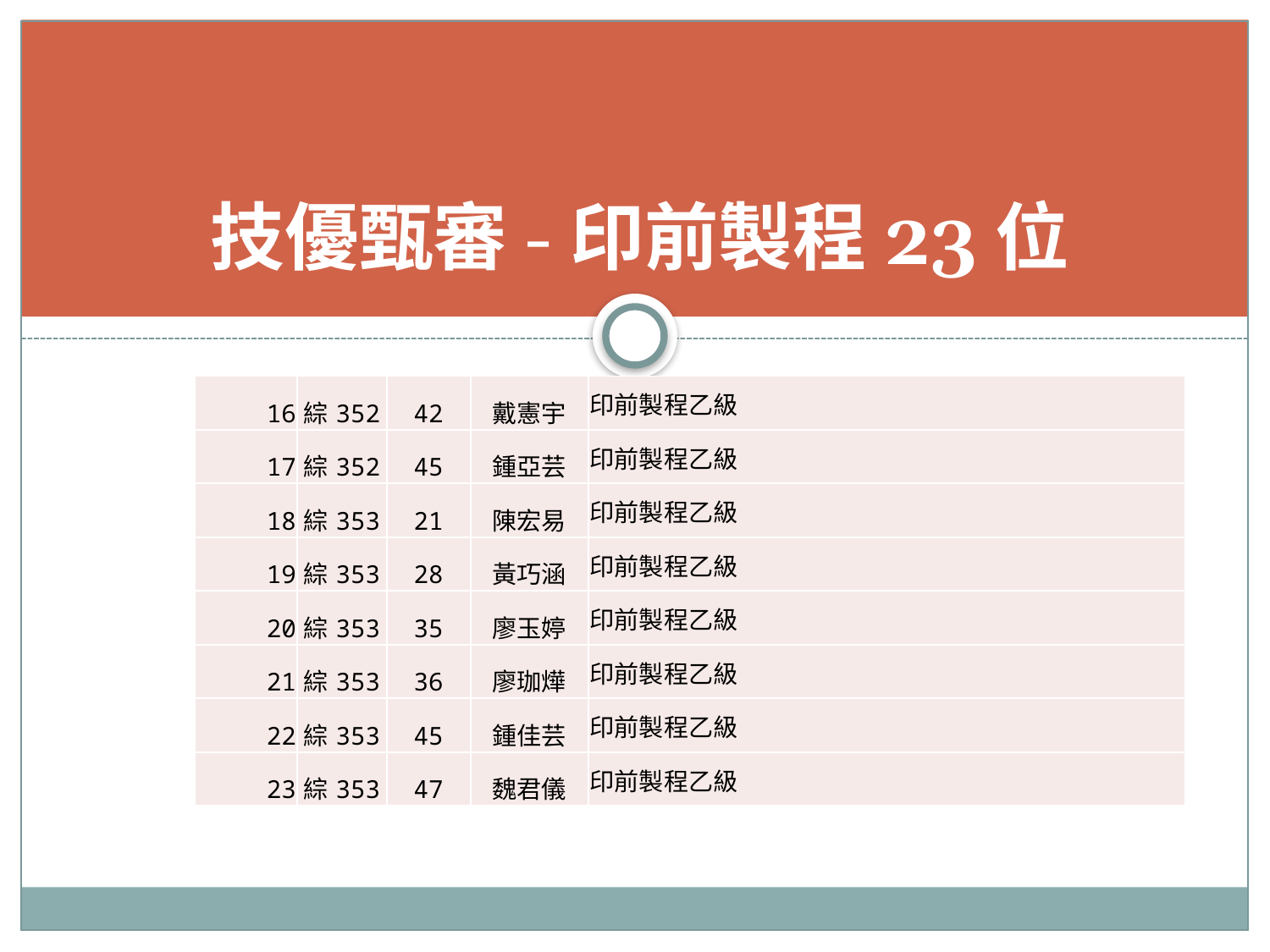

# 技優甄審-印前製程23位
| 16 | 綜352 | 42 | 戴憲宇 | 印前製程乙級 |
| --- | --- | --- | --- | --- |
| 17 | 綜352 | 45 | 鍾亞芸 | 印前製程乙級 |
| 18 | 綜353 | 21 | 陳宏易 | 印前製程乙級 |
| 19 | 綜353 | 28 | 黃巧涵 | 印前製程乙級 |
| 20 | 綜353 | 35 | 廖玉婷 | 印前製程乙級 |
| 21 | 綜353 | 36 | 廖珈燁 | 印前製程乙級 |
| 22 | 綜353 | 45 | 鍾佳芸 | 印前製程乙級 |
| 23 | 綜353 | 47 | 魏君儀 | 印前製程乙級 |